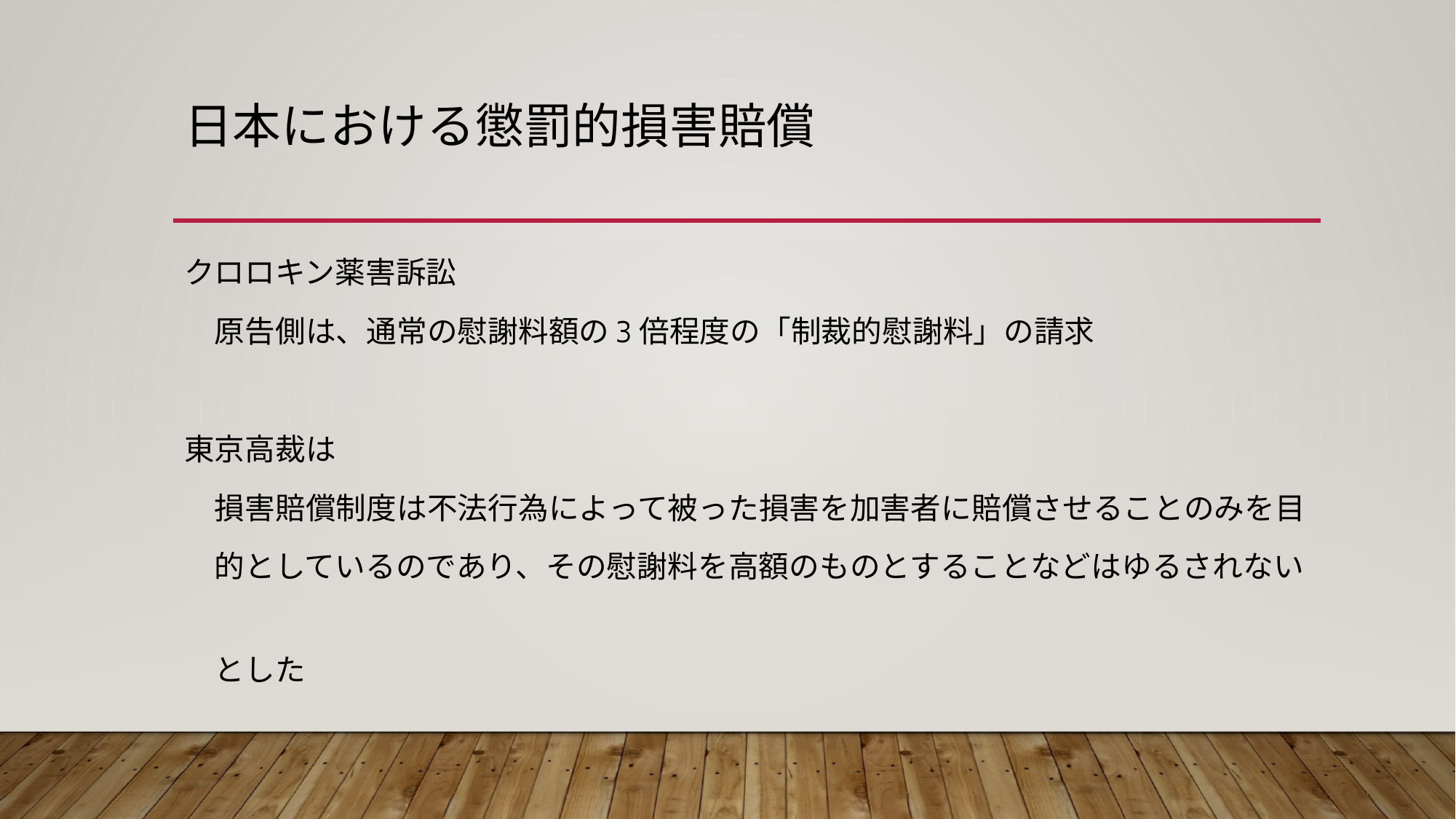

# 日本における懲罰的損害賠償
クロロキン薬害訴訟
　原告側は、通常の慰謝料額の3倍程度の「制裁的慰謝料」の請求

東京高裁は
　損害賠償制度は不法行為によって被った損害を加害者に賠償させることのみを目
　的としているのであり、その慰謝料を高額のものとすることなどはゆるされない
　とした